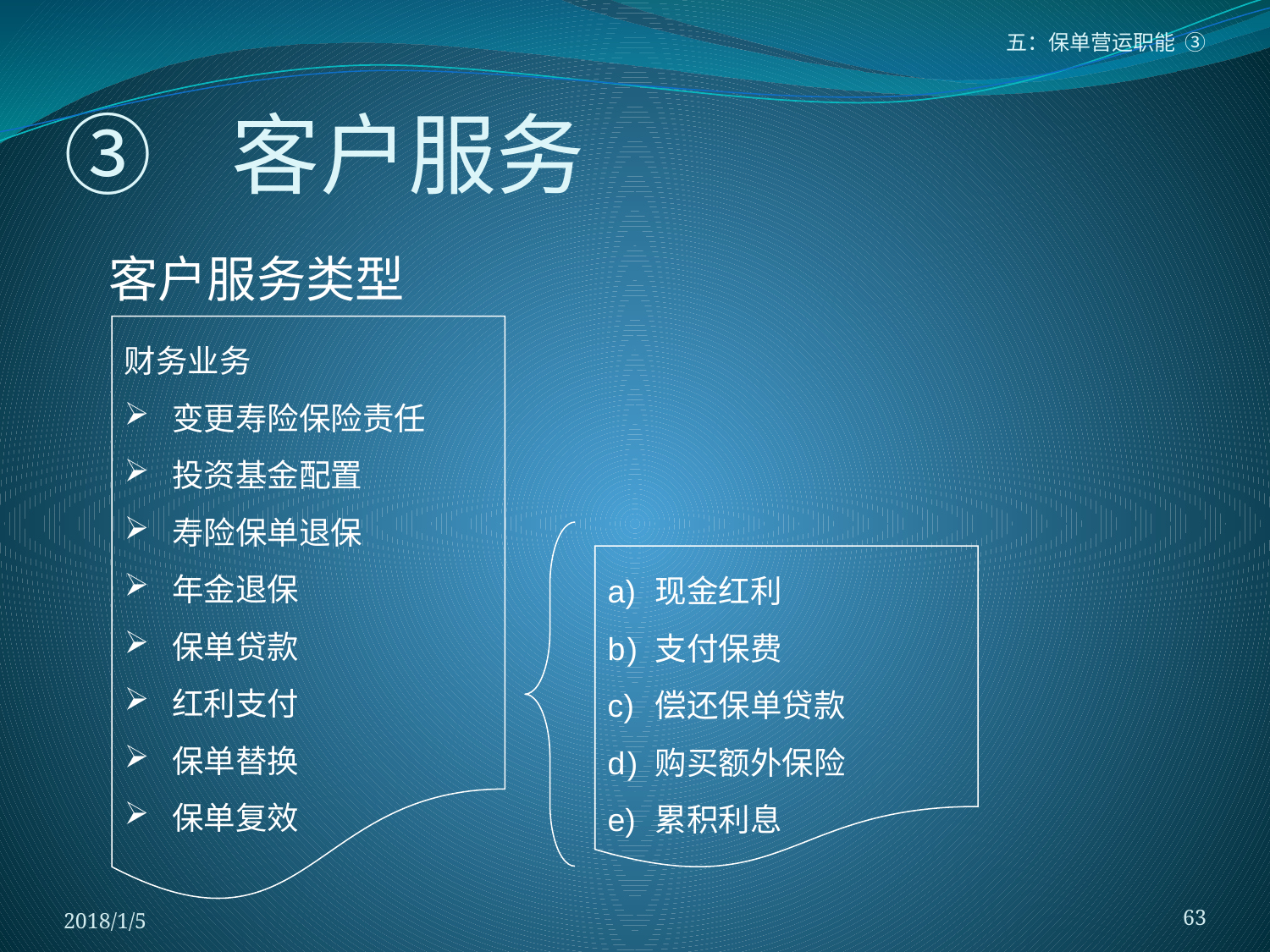

五：保单营运职能  ③
# ③   客户服务
客户服务类型
财务业务
变更寿险保险责任
投资基金配置
寿险保单退保
年金退保
保单贷款
红利支付
保单替换
保单复效

现金红利
支付保费
偿还保单贷款
购买额外保险
累积利息
2018/1/5
63